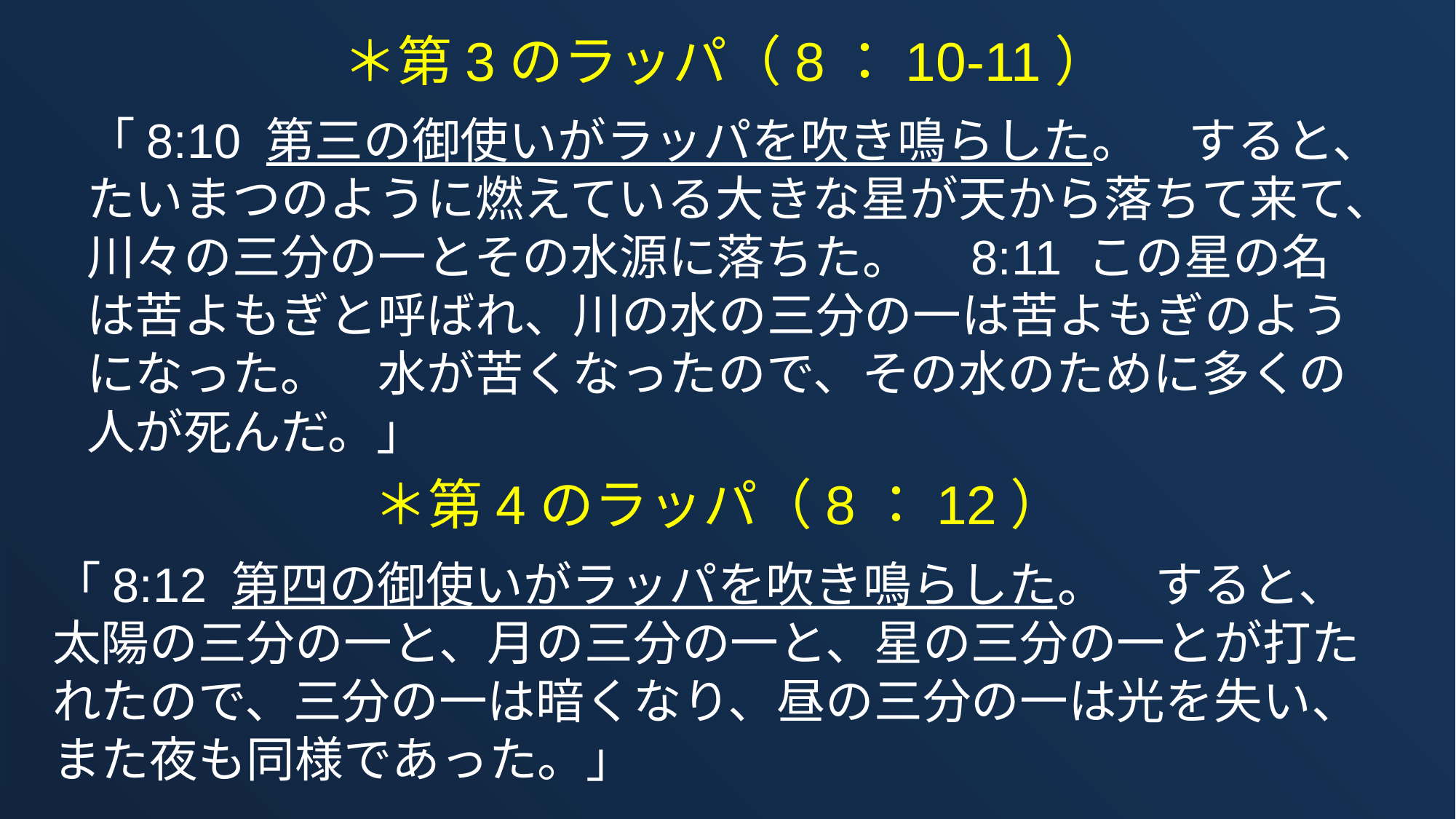

＊第3のラッパ（8：10-11）

「8:10 第三の御使いがラッパを吹き鳴らした。　すると、たいまつのように燃えている大きな星が天から落ちて来て、川々の三分の一とその水源に落ちた。　8:11 この星の名は苦よもぎと呼ばれ、川の水の三分の一は苦よもぎのようになった。　水が苦くなったので、その水のために多くの人が死んだ。」
＊第4のラッパ（8：12）

「8:12 第四の御使いがラッパを吹き鳴らした。　すると、太陽の三分の一と、月の三分の一と、星の三分の一とが打たれたので、三分の一は暗くなり、昼の三分の一は光を失い、また夜も同様であった。」